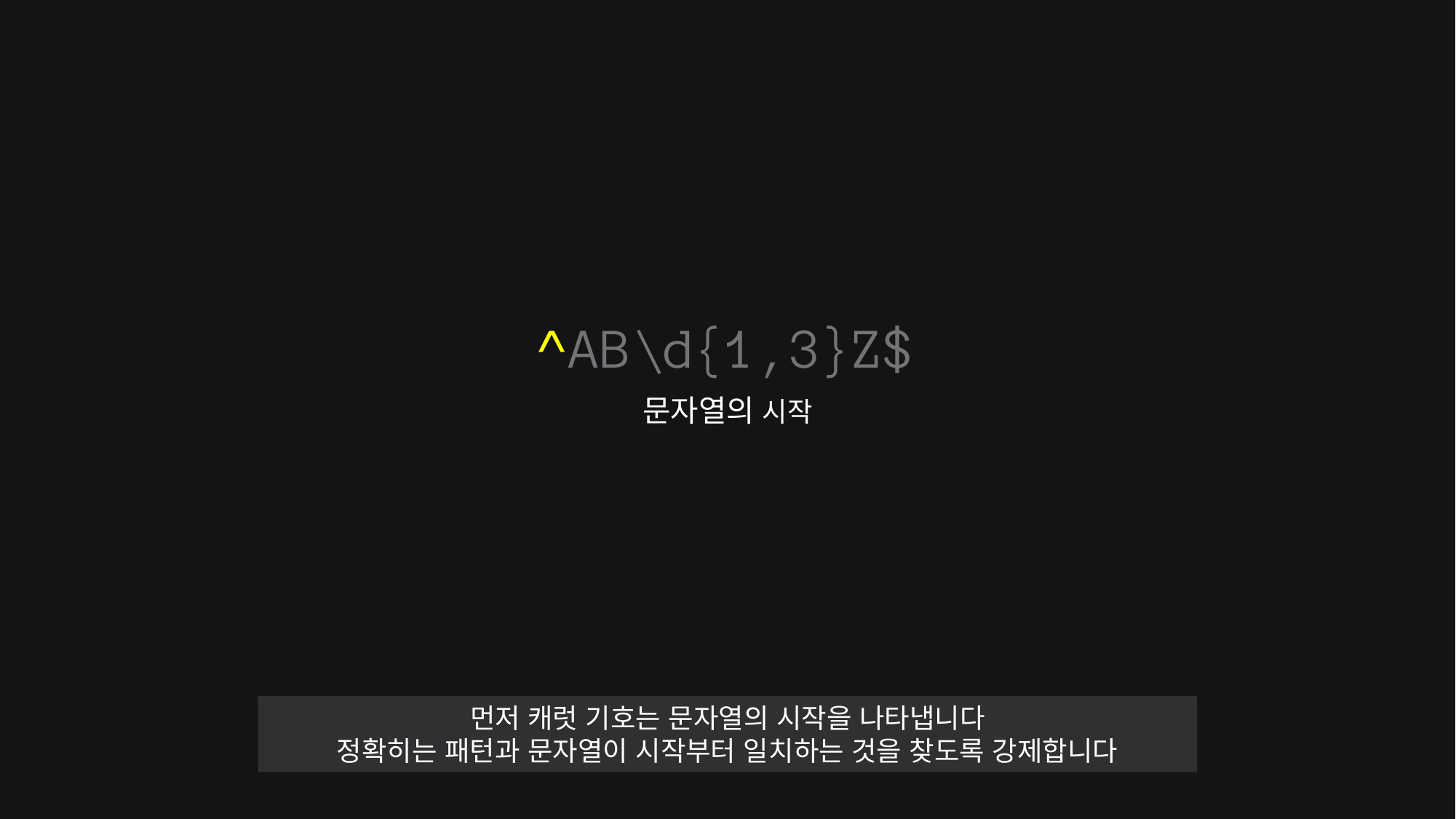

문자열의 시작
^AB\d{1,3}Z$
먼저 캐럿 기호는 문자열의 시작을 나타냅니다
정확히는 패턴과 문자열이 시작부터 일치하는 것을 찾도록 강제합니다